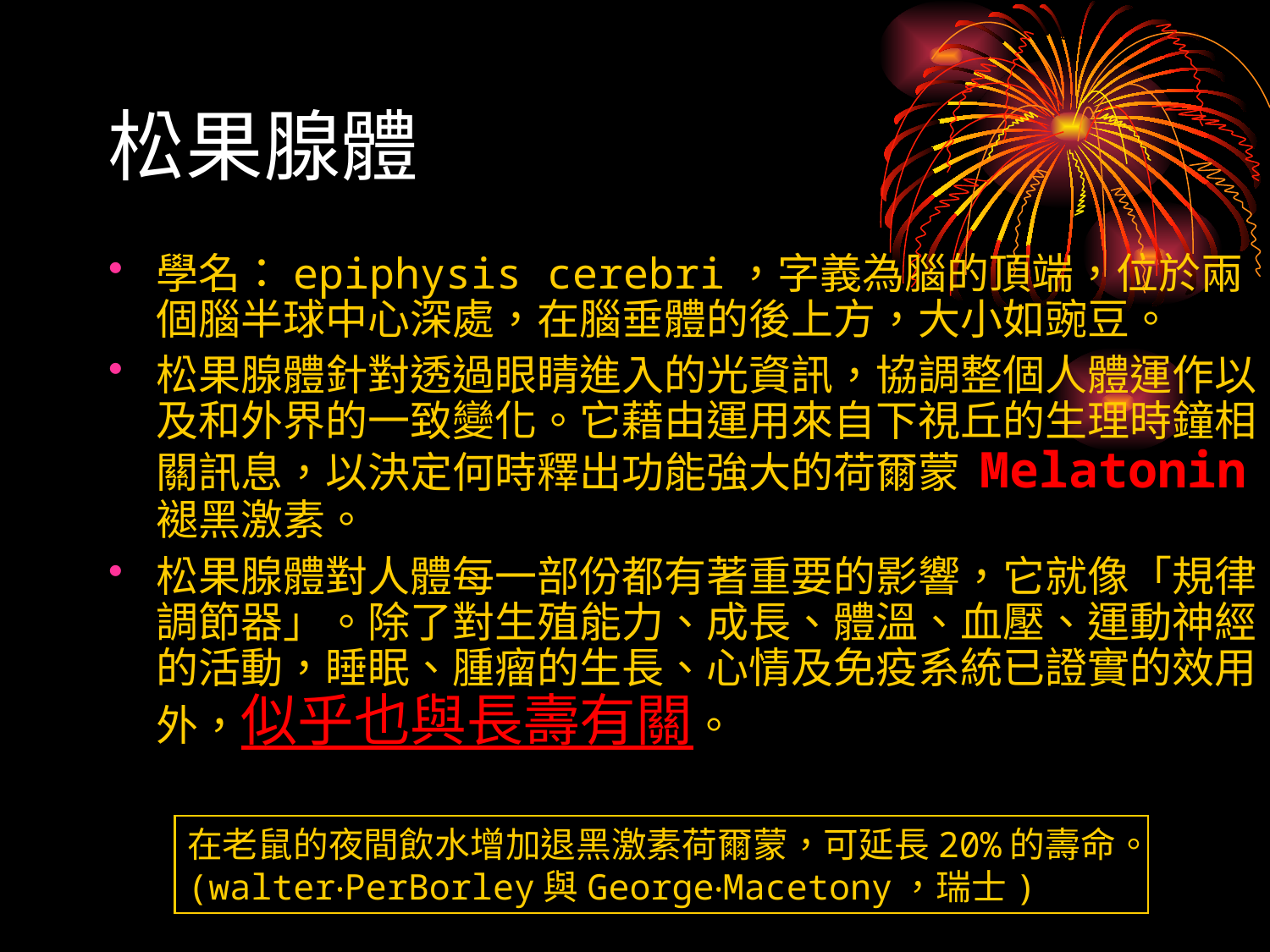

# 松果腺體
學名：epiphysis cerebri，字義為腦的頂端，位於兩個腦半球中心深處，在腦垂體的後上方，大小如豌豆。
松果腺體針對透過眼睛進入的光資訊，協調整個人體運作以及和外界的一致變化。它藉由運用來自下視丘的生理時鐘相關訊息，以決定何時釋出功能強大的荷爾蒙 Melatonin褪黑激素。
松果腺體對人體每一部份都有著重要的影響，它就像「規律調節器」。除了對生殖能力、成長、體溫、血壓、運動神經的活動，睡眠、腫瘤的生長、心情及免疫系統已證實的效用外，似乎也與長壽有關。
在老鼠的夜間飲水增加退黑激素荷爾蒙，可延長20%的壽命。
(walter‧PerBorley與George‧Macetony，瑞士)